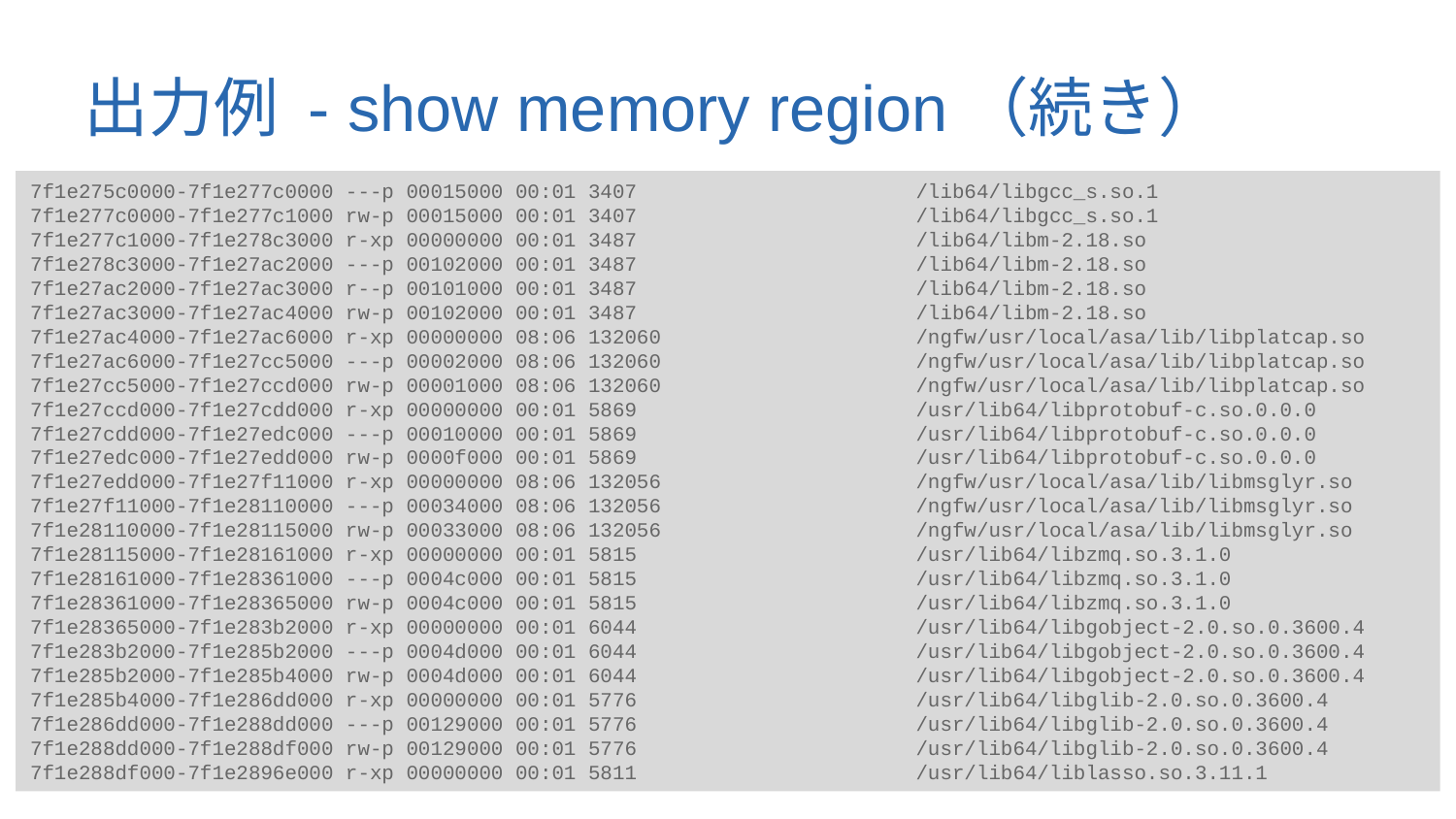

# 出力例 - show memory region（続き）
7f1e275c0000-7f1e277c0000 ---p 00015000 00:01 3407                       /lib64/libgcc_s.so.1
7f1e277c0000-7f1e277c1000 rw-p 00015000 00:01 3407                       /lib64/libgcc_s.so.1
7f1e277c1000-7f1e278c3000 r-xp 00000000 00:01 3487                       /lib64/libm-2.18.so
7f1e278c3000-7f1e27ac2000 ---p 00102000 00:01 3487                       /lib64/libm-2.18.so
7f1e27ac2000-7f1e27ac3000 r--p 00101000 00:01 3487                       /lib64/libm-2.18.so
7f1e27ac3000-7f1e27ac4000 rw-p 00102000 00:01 3487                       /lib64/libm-2.18.so
7f1e27ac4000-7f1e27ac6000 r-xp 00000000 08:06 132060                     /ngfw/usr/local/asa/lib/libplatcap.so
7f1e27ac6000-7f1e27cc5000 ---p 00002000 08:06 132060                     /ngfw/usr/local/asa/lib/libplatcap.so
7f1e27cc5000-7f1e27ccd000 rw-p 00001000 08:06 132060                     /ngfw/usr/local/asa/lib/libplatcap.so
7f1e27ccd000-7f1e27cdd000 r-xp 00000000 00:01 5869                       /usr/lib64/libprotobuf-c.so.0.0.0
7f1e27cdd000-7f1e27edc000 ---p 00010000 00:01 5869                       /usr/lib64/libprotobuf-c.so.0.0.0
7f1e27edc000-7f1e27edd000 rw-p 0000f000 00:01 5869                       /usr/lib64/libprotobuf-c.so.0.0.0
7f1e27edd000-7f1e27f11000 r-xp 00000000 08:06 132056                     /ngfw/usr/local/asa/lib/libmsglyr.so
7f1e27f11000-7f1e28110000 ---p 00034000 08:06 132056                     /ngfw/usr/local/asa/lib/libmsglyr.so
7f1e28110000-7f1e28115000 rw-p 00033000 08:06 132056                     /ngfw/usr/local/asa/lib/libmsglyr.so
7f1e28115000-7f1e28161000 r-xp 00000000 00:01 5815                       /usr/lib64/libzmq.so.3.1.0
7f1e28161000-7f1e28361000 ---p 0004c000 00:01 5815                       /usr/lib64/libzmq.so.3.1.0
7f1e28361000-7f1e28365000 rw-p 0004c000 00:01 5815                       /usr/lib64/libzmq.so.3.1.0
7f1e28365000-7f1e283b2000 r-xp 00000000 00:01 6044                       /usr/lib64/libgobject-2.0.so.0.3600.4
7f1e283b2000-7f1e285b2000 ---p 0004d000 00:01 6044                       /usr/lib64/libgobject-2.0.so.0.3600.4
7f1e285b2000-7f1e285b4000 rw-p 0004d000 00:01 6044                       /usr/lib64/libgobject-2.0.so.0.3600.4
7f1e285b4000-7f1e286dd000 r-xp 00000000 00:01 5776                       /usr/lib64/libglib-2.0.so.0.3600.4
7f1e286dd000-7f1e288dd000 ---p 00129000 00:01 5776                       /usr/lib64/libglib-2.0.so.0.3600.4
7f1e288dd000-7f1e288df000 rw-p 00129000 00:01 5776                       /usr/lib64/libglib-2.0.so.0.3600.4
7f1e288df000-7f1e2896e000 r-xp 00000000 00:01 5811                       /usr/lib64/liblasso.so.3.11.1